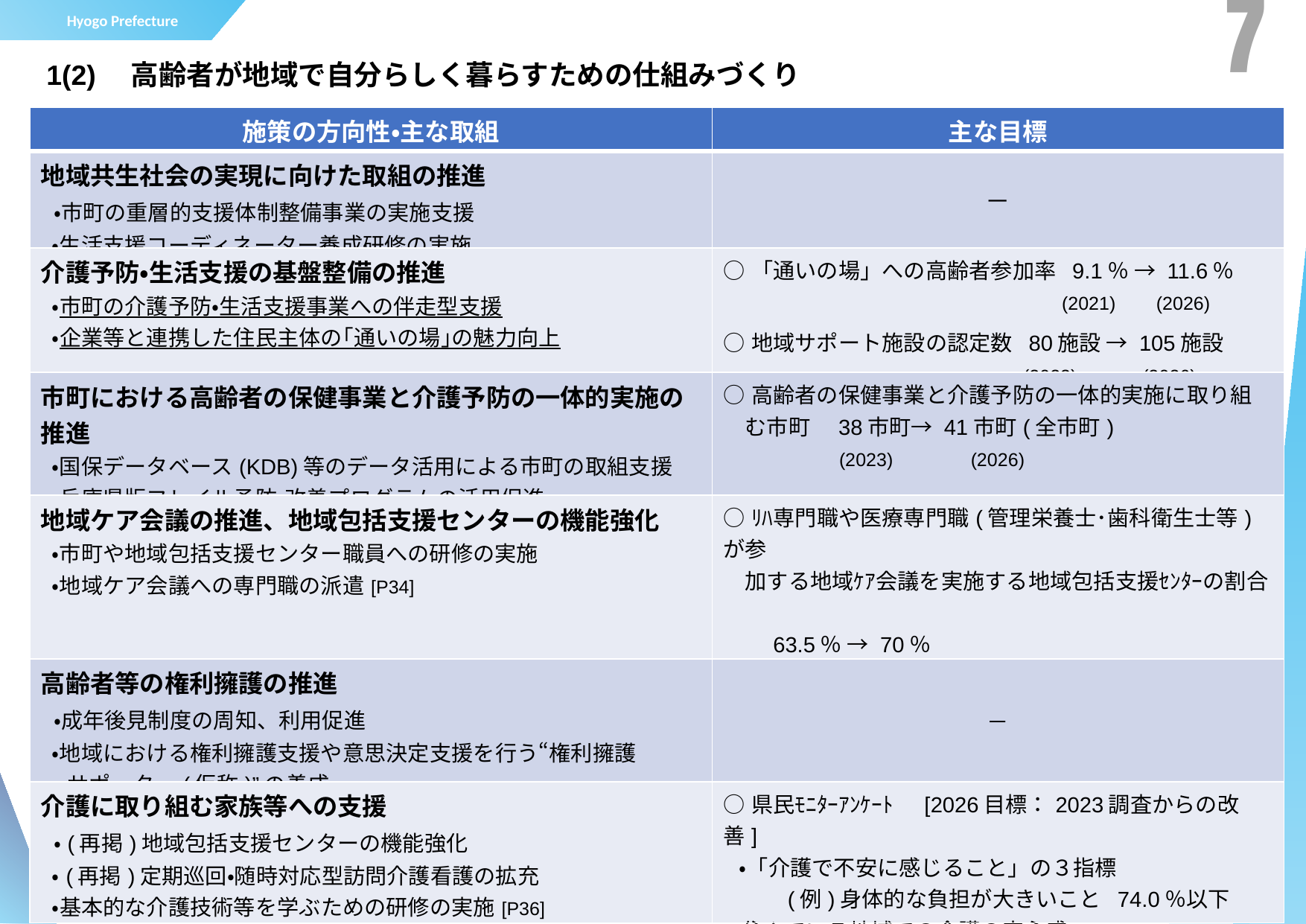

7
1(2)　高齢者が地域で自分らしく暮らすための仕組みづくり

| 施策の方向性・主な取組 | 主な目標 |
| --- | --- |
| 地域共生社会の実現に向けた取組の推進 ・市町の重層的支援体制整備事業の実施支援 ・生活支援コーディネーター養成研修の実施 | － |
| 介護予防・生活支援の基盤整備の推進 ・市町の介護予防・生活支援事業への伴走型支援 ・企業等と連携した住民主体の｢通いの場｣の魅力向上 | ○「通いの場」への高齢者参加率 9.1％ → 11.6％ 　　　　　　　　　　　　　 　　(2021)　 (2026) ○地域サポート施設の認定数 80施設 → 105施設 　　　　　　　　　　　 　 　(2023)　　　(2026) |
| 市町における高齢者の保健事業と介護予防の一体的実施の推進 ・国保データベース(KDB)等のデータ活用による市町の取組支援 ・兵庫県版フレイル予防・改善プログラムの活用促進 | ○高齢者の保健事業と介護予防の一体的実施に取り組 　む市町　38市町→ 41市町(全市町) 　　　　 　(2023)　　　 (2026) |
| 地域ケア会議の推進、地域包括支援センターの機能強化 ・市町や地域包括支援センター職員への研修の実施 ・地域ケア会議への専門職の派遣[P34] | ○ﾘﾊ専門職や医療専門職(管理栄養士･歯科衛生士等)が参 　加する地域ｹｱ会議を実施する地域包括支援ｾﾝﾀｰの割合　　　　 　　63.5％ → 70％　 　　 (2022)　　 (2026) |
| 高齢者等の権利擁護の推進 ・成年後見制度の周知、利用促進 ・地域における権利擁護支援や意思決定支援を行う“権利擁護 　 サポーター(仮称)”の養成 | － |
| 介護に取り組む家族等への支援 ・(再掲)地域包括支援センターの機能強化 ・(再掲)定期巡回・随時対応型訪問介護看護の拡充 ・基本的な介護技術等を学ぶための研修の実施[P36] | ○県民ﾓﾆﾀｰｱﾝｹｰﾄ [2026目標：2023調査からの改善] ・「介護で不安に感じること」の３指標 　　 (例)身体的な負担が大きいこと 74.0％以下 ・住んでいる地域での介護の安心感 　　 (どちらかといえば)安心感がある　38.4％以上 |